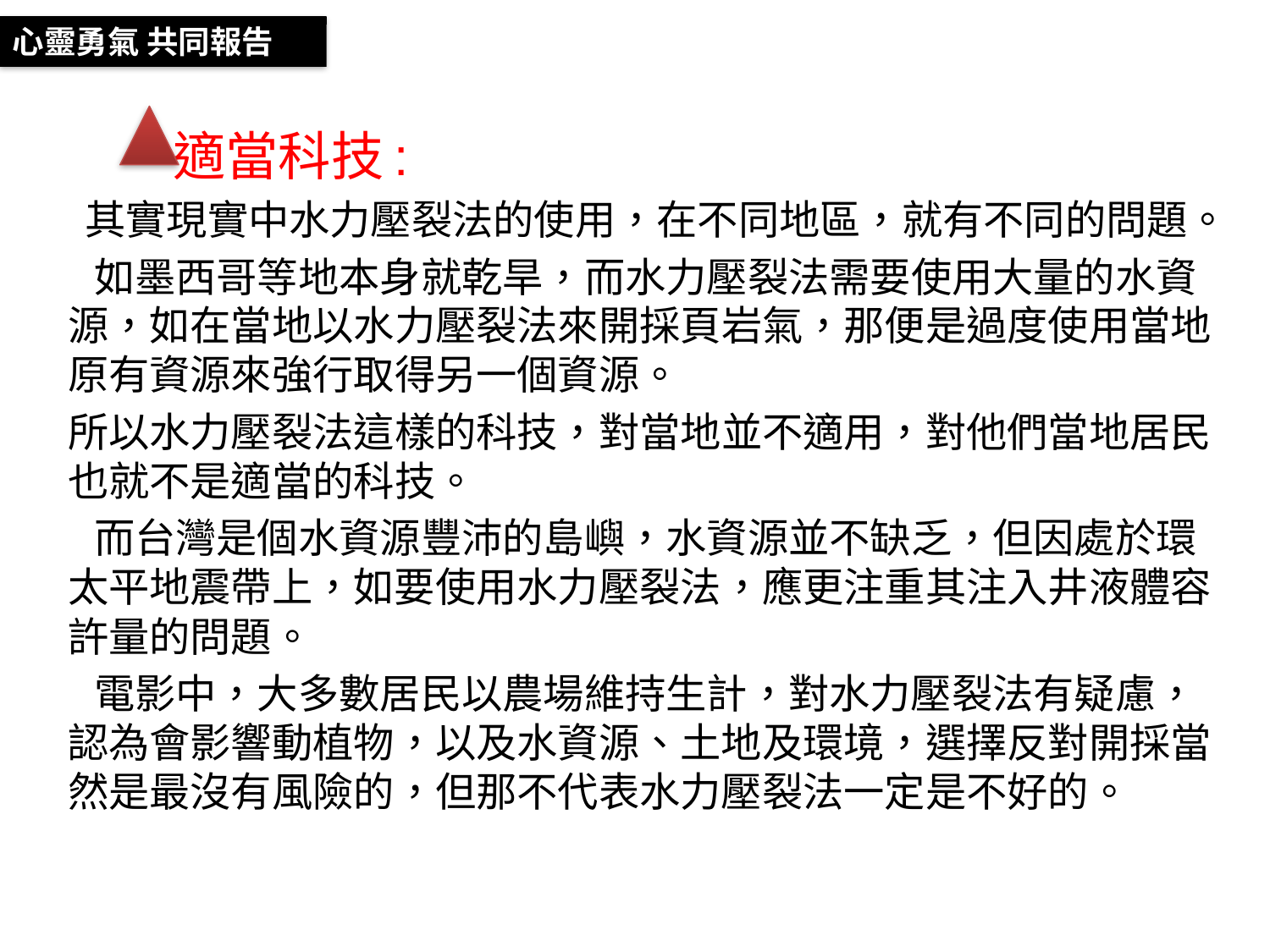

心靈勇氣 共同報告

	適當科技:
 其實現實中水力壓裂法的使用，在不同地區，就有不同的問題。
  如墨西哥等地本身就乾旱，而水力壓裂法需要使用大量的水資源，如在當地以水力壓裂法來開採頁岩氣，那便是過度使用當地原有資源來強行取得另一個資源。
所以水力壓裂法這樣的科技，對當地並不適用，對他們當地居民也就不是適當的科技。
  而台灣是個水資源豐沛的島嶼，水資源並不缺乏，但因處於環太平地震帶上，如要使用水力壓裂法，應更注重其注入井液體容許量的問題。
  電影中，大多數居民以農場維持生計，對水力壓裂法有疑慮，認為會影響動植物，以及水資源、土地及環境，選擇反對開採當然是最沒有風險的，但那不代表水力壓裂法一定是不好的。